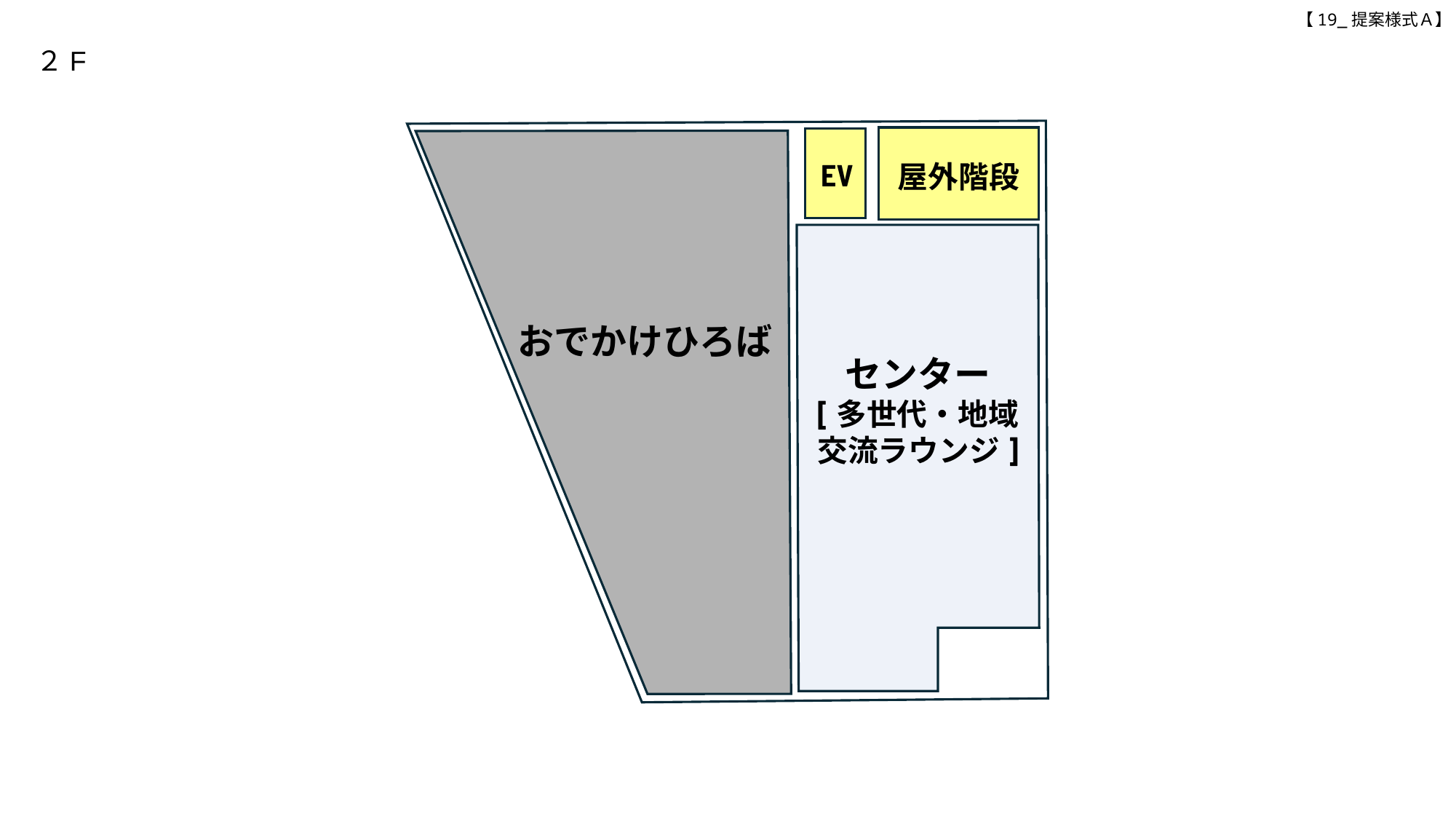

【19_提案様式Ａ】
２F

屋外階段
EV

センター
[多世代・地域交流ラウンジ]
おでかけひろば